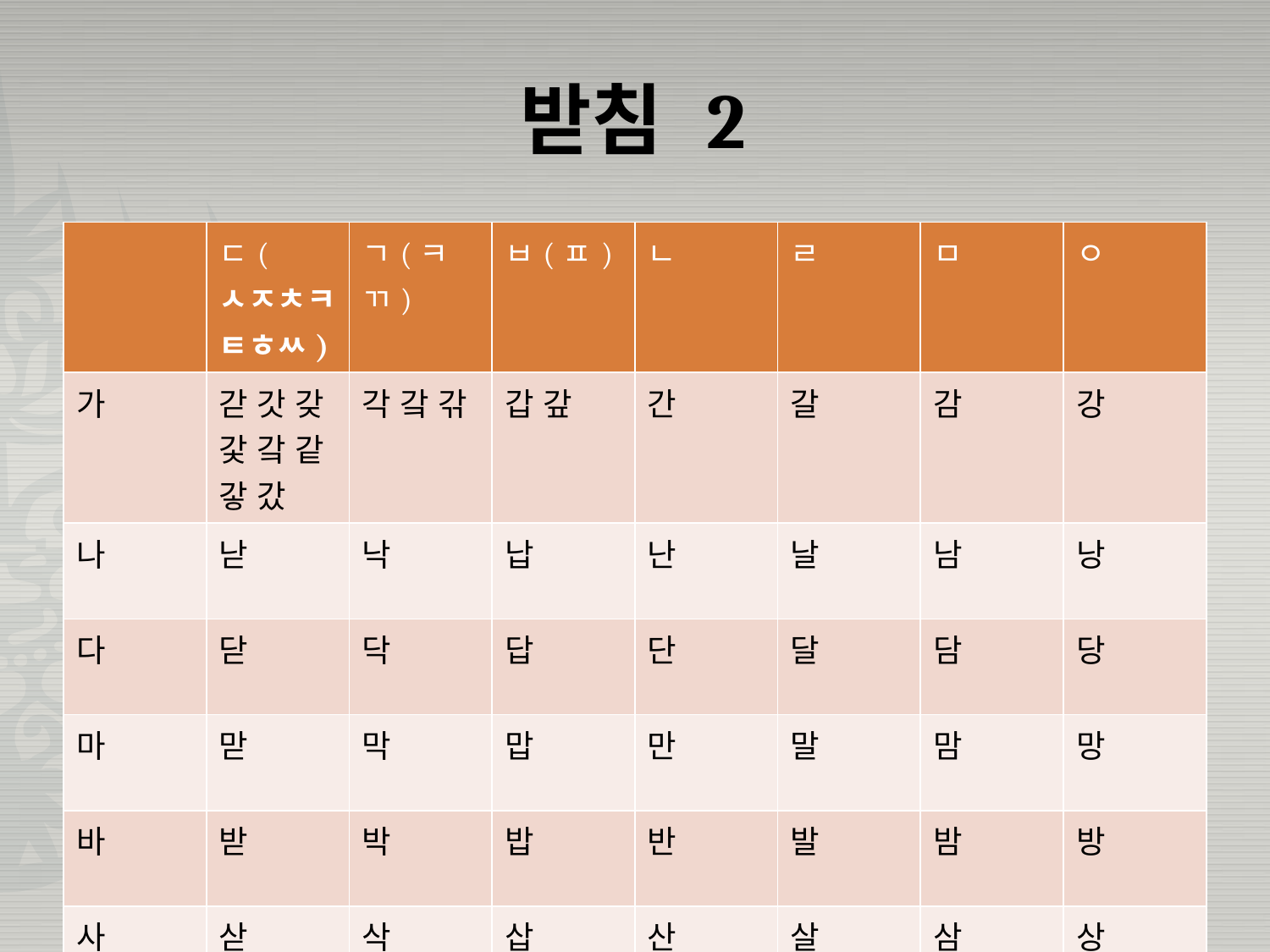

# 받침 2
|  | ㄷ(ㅅㅈㅊㅋㅌㅎㅆ) | ㄱ(ㅋ ㄲ) | ㅂ(ㅍ) | ㄴ | ㄹ | ㅁ | ㅇ |
| --- | --- | --- | --- | --- | --- | --- | --- |
| 가 | 갇 갓 갖 갗 갘 같 갛 갔 | 각 갘 갂 | 갑 갚 | 간 | 갈 | 감 | 강 |
| 나 | 낟 | 낙 | 납 | 난 | 날 | 남 | 낭 |
| 다 | 닫 | 닥 | 답 | 단 | 달 | 담 | 당 |
| 마 | 맏 | 막 | 맙 | 만 | 말 | 맘 | 망 |
| 바 | 받 | 박 | 밥 | 반 | 발 | 밤 | 방 |
| 사 | 삳 | 삭 | 삽 | 산 | 살 | 삼 | 상 |